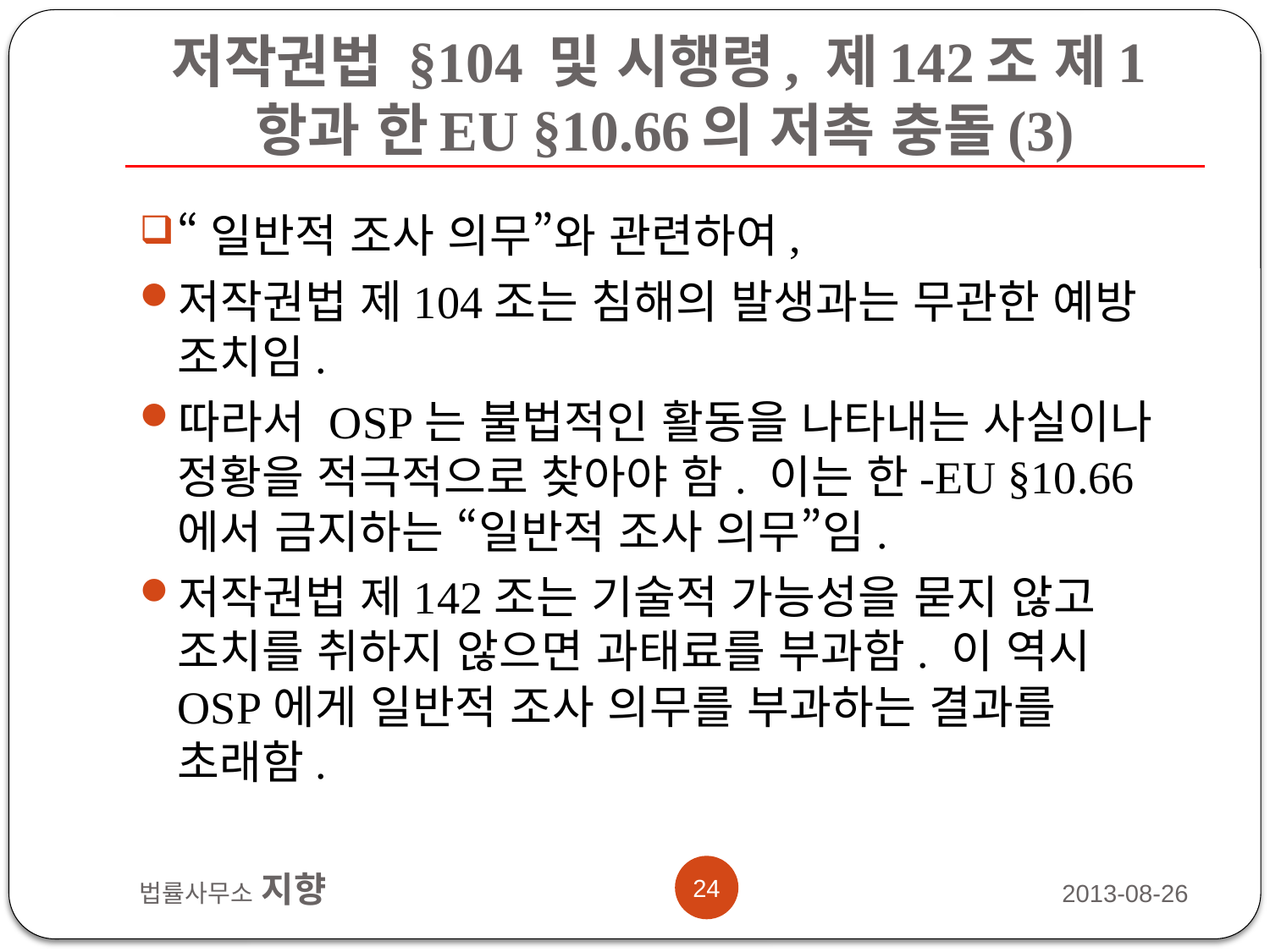

# 저작권법 §104 및 시행령, 제142조 제1항과 한EU §10.66의 저촉 충돌(3)
“일반적 조사 의무”와 관련하여,
저작권법 제104조는 침해의 발생과는 무관한 예방 조치임.
따라서 OSP는 불법적인 활동을 나타내는 사실이나 정황을 적극적으로 찾아야 함. 이는 한-EU §10.66에서 금지하는 “일반적 조사 의무”임.
저작권법 제142조는 기술적 가능성을 묻지 않고 조치를 취하지 않으면 과태료를 부과함. 이 역시 OSP에게 일반적 조사 의무를 부과하는 결과를 초래함.
24
법률사무소 지향
2013-08-26